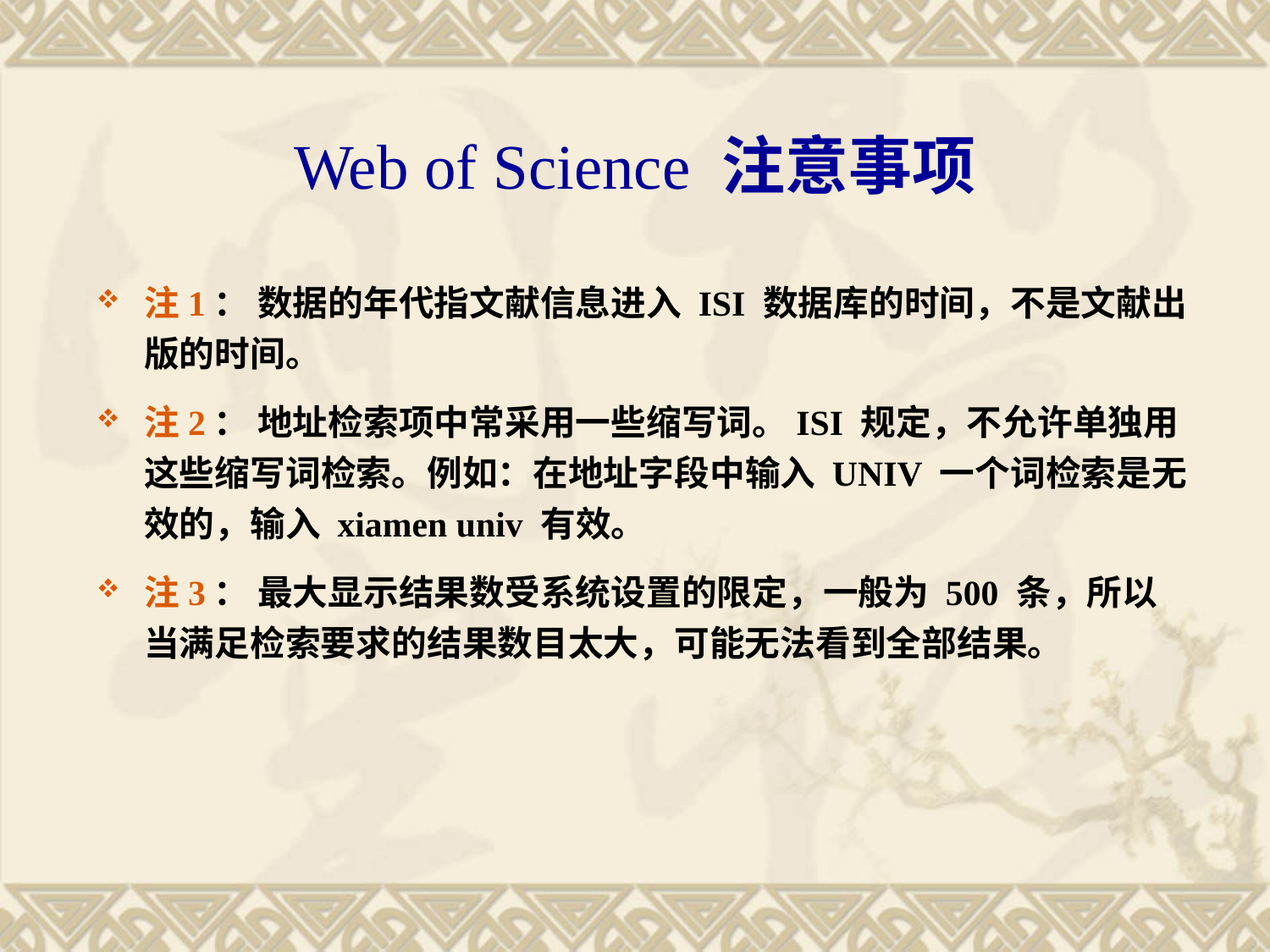

# Web of Science 注意事项
注1： 数据的年代指文献信息进入 ISI 数据库的时间，不是文献出版的时间。
注2： 地址检索项中常采用一些缩写词。ISI 规定，不允许单独用这些缩写词检索。例如：在地址字段中输入 UNIV 一个词检索是无效的，输入 xiamen univ 有效。
注3： 最大显示结果数受系统设置的限定，一般为 500 条，所以当满足检索要求的结果数目太大，可能无法看到全部结果。